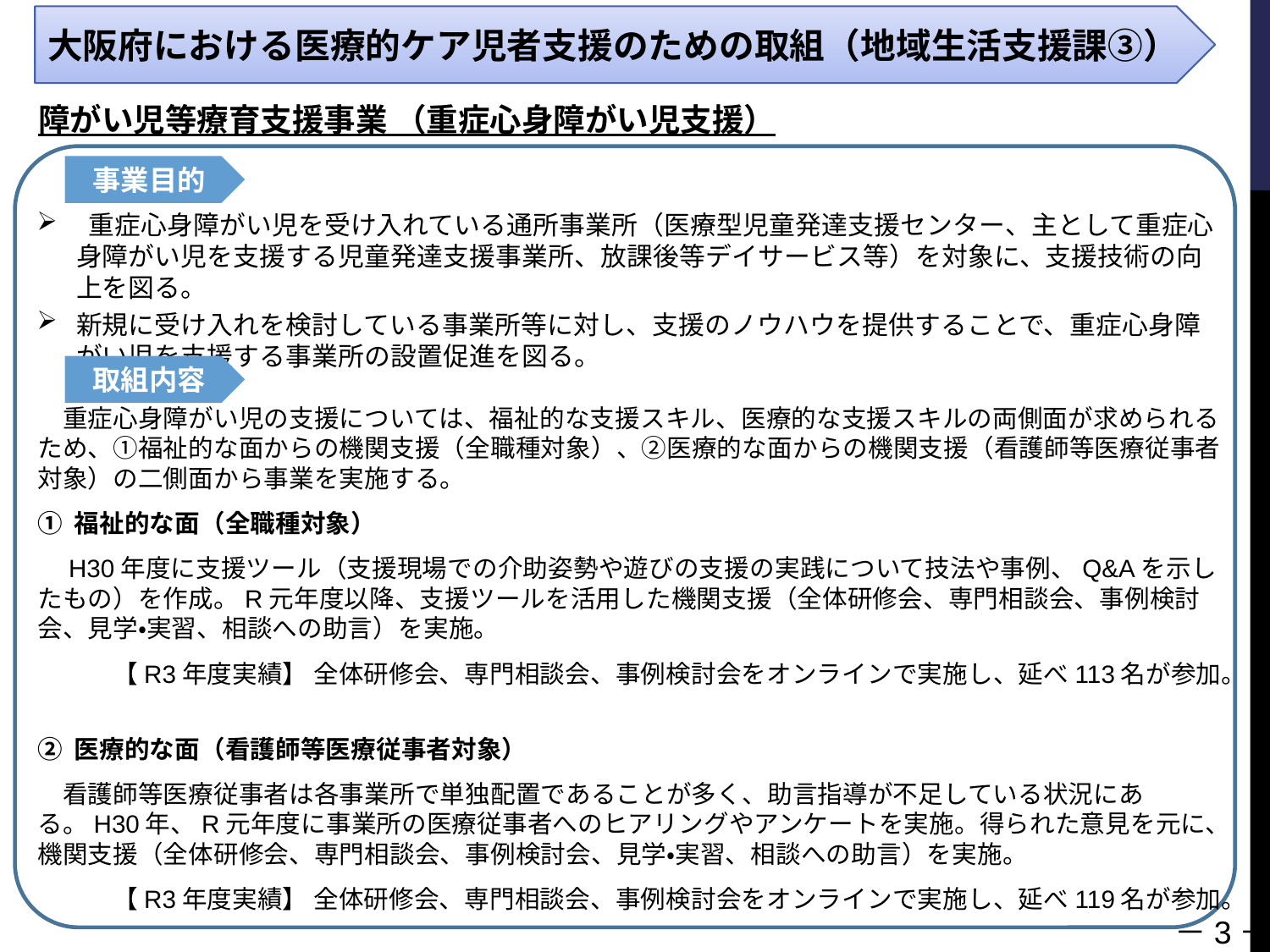

大阪府における医療的ケア児者支援のための取組（地域生活支援課③）
障がい児等療育支援事業 （重症心身障がい児支援）

事業目的

 重症心身障がい児を受け入れている通所事業所（医療型児童発達支援センター、主として重症心身障がい児を支援する児童発達支援事業所、放課後等デイサービス等）を対象に、支援技術の向上を図る。
新規に受け入れを検討している事業所等に対し、支援のノウハウを提供することで、重症心身障がい児を支援する事業所の設置促進を図る。

取組内容
　重症心身障がい児の支援については、福祉的な支援スキル、医療的な支援スキルの両側面が求められるため、①福祉的な面からの機関支援（全職種対象）、②医療的な面からの機関支援（看護師等医療従事者対象）の二側面から事業を実施する。
① 福祉的な面（全職種対象）
　H30年度に支援ツール（支援現場での介助姿勢や遊びの支援の実践について技法や事例、Q&Aを示したもの）を作成。R元年度以降、支援ツールを活用した機関支援（全体研修会、専門相談会、事例検討会、見学・実習、相談への助言）を実施。
　　　【R3年度実績】 全体研修会、専門相談会、事例検討会をオンラインで実施し、延べ113名が参加。
② 医療的な面（看護師等医療従事者対象）
　看護師等医療従事者は各事業所で単独配置であることが多く、助言指導が不足している状況にある。H30年、R元年度に事業所の医療従事者へのヒアリングやアンケートを実施。得られた意見を元に、機関支援（全体研修会、専門相談会、事例検討会、見学・実習、相談への助言）を実施。
　　　【R3年度実績】 全体研修会、専門相談会、事例検討会をオンラインで実施し、延べ119名が参加。

－3－